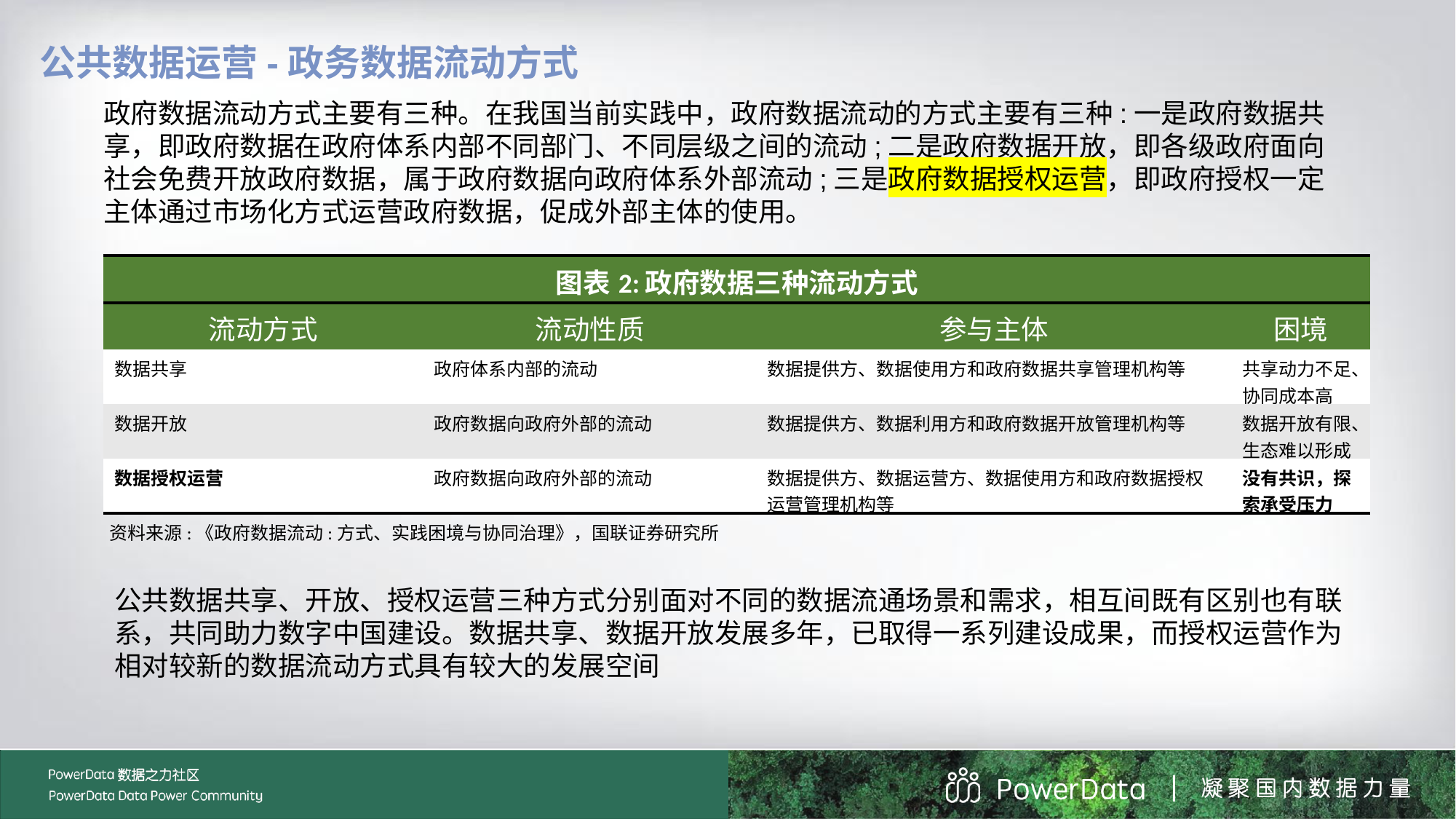

公共数据运营-政务数据流动方式
政府数据流动方式主要有三种。在我国当前实践中，政府数据流动的方式主要有三种:一是政府数据共享，即政府数据在政府体系内部不同部门、不同层级之间的流动;二是政府数据开放，即各级政府面向社会免费开放政府数据，属于政府数据向政府体系外部流动;三是政府数据授权运营，即政府授权一定主体通过市场化方式运营政府数据，促成外部主体的使用。
| 图表2:政府数据三种流动方式 |  |  |  |
| --- | --- | --- | --- |
| 流动方式 | 流动性质 | 参与主体 | 困境 |
| 数据共享 | 政府体系内部的流动 | 数据提供方、数据使用方和政府数据共享管理机构等 | 共享动力不足、协同成本高 |
| 数据开放 | 政府数据向政府外部的流动 | 数据提供方、数据利用方和政府数据开放管理机构等 | 数据开放有限、生态难以形成 |
| 数据授权运营 | 政府数据向政府外部的流动 | 数据提供方、数据运营方、数据使用方和政府数据授权运营管理机构等 | 没有共识，探索承受压力 |
资料来源:《政府数据流动:方式、实践困境与协同治理》，国联证券研究所
公共数据共享、开放、授权运营三种方式分别面对不同的数据流通场景和需求，相互间既有区别也有联系，共同助力数字中国建设。数据共享、数据开放发展多年，已取得一系列建设成果，而授权运营作为相对较新的数据流动方式具有较大的发展空间